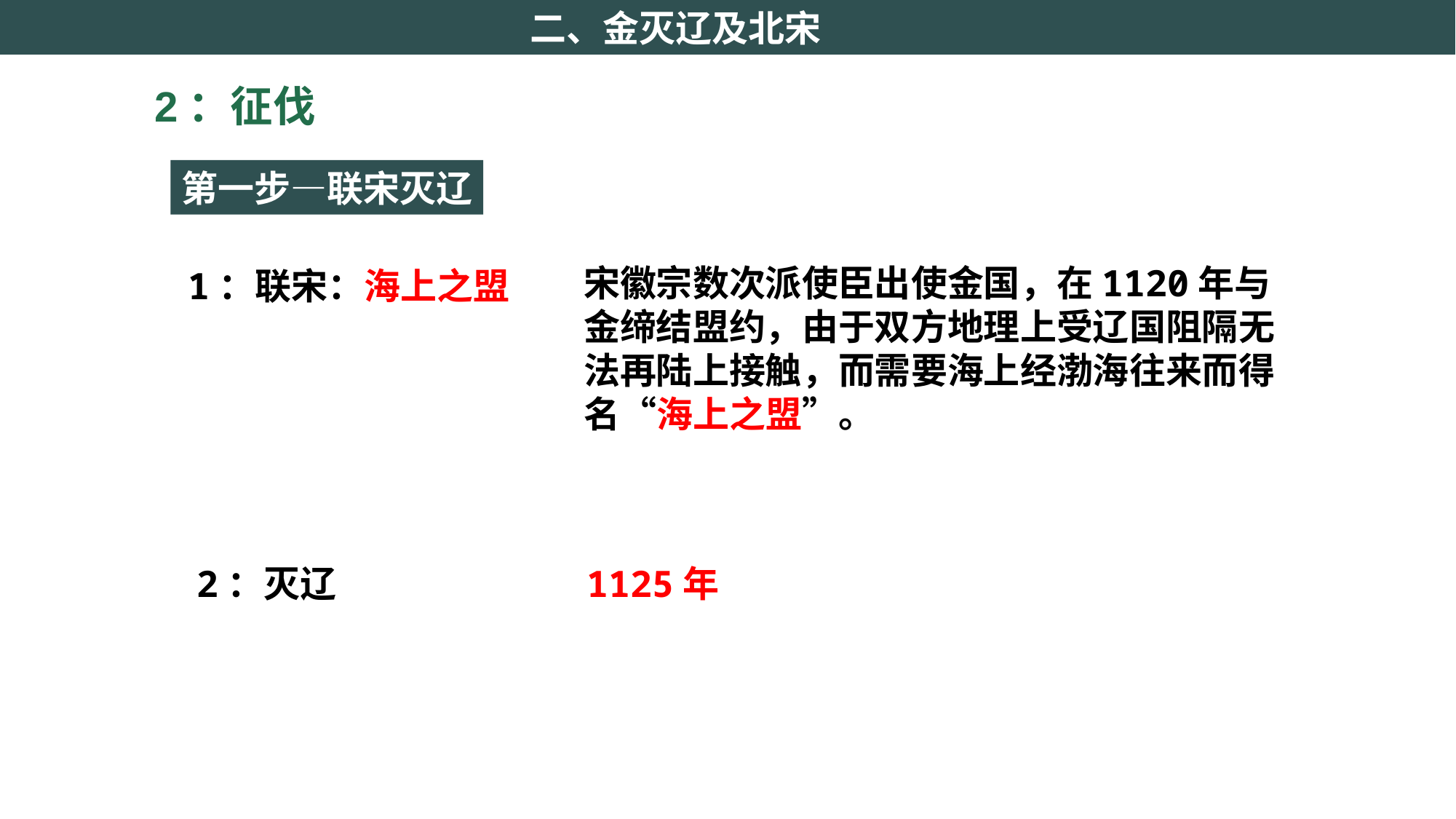

二、金灭辽及北宋
2：征伐
第一步—联宋灭辽
宋徽宗数次派使臣出使金国，在1120年与金缔结盟约，由于双方地理上受辽国阻隔无法再陆上接触，而需要海上经渤海往来而得名“海上之盟”。
1：联宋：海上之盟
2：灭辽
1125年